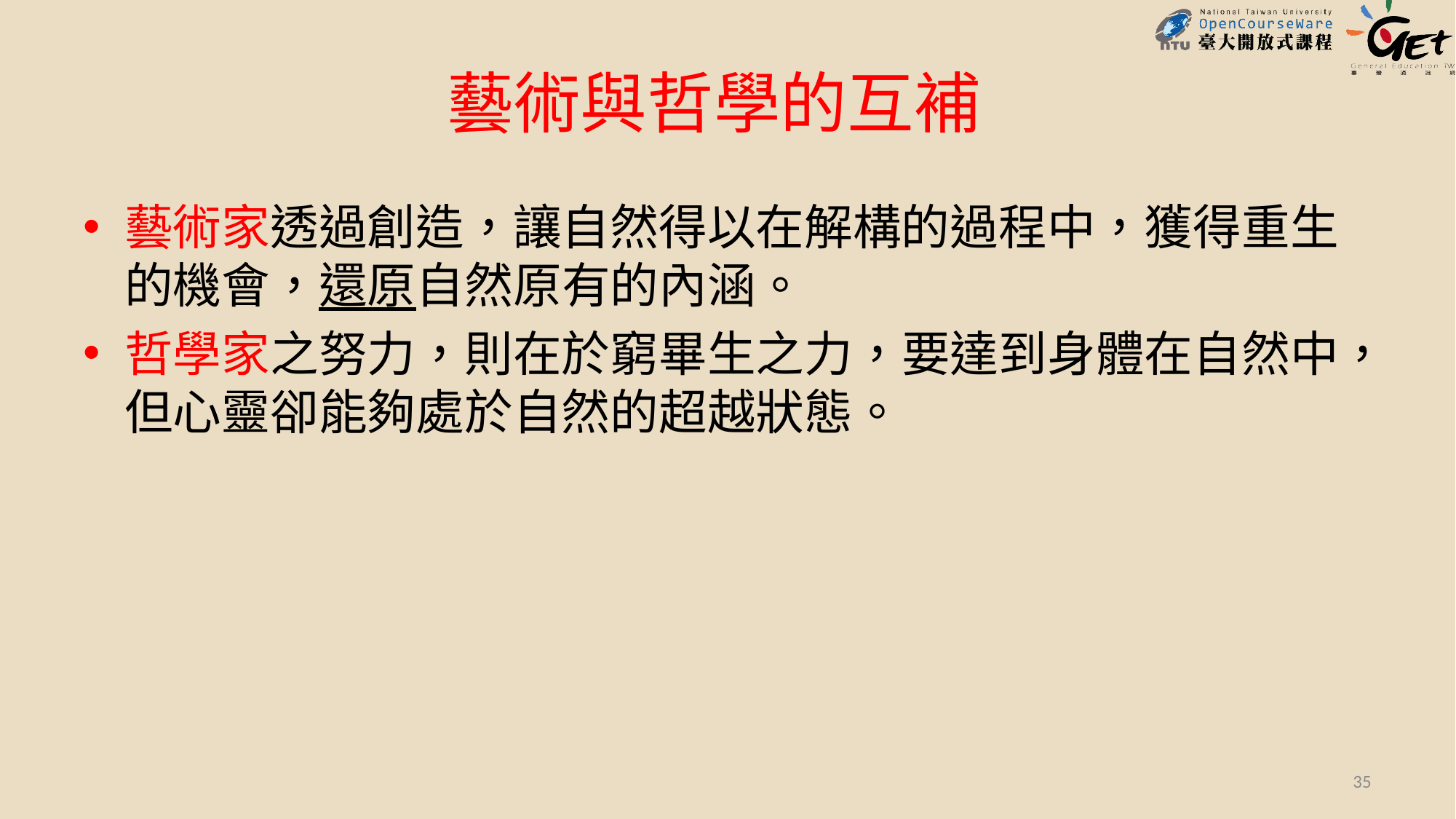

藝術與哲學的互補
藝術家透過創造，讓自然得以在解構的過程中，獲得重生的機會，還原自然原有的內涵。
哲學家之努力，則在於窮畢生之力，要達到身體在自然中，但心靈卻能夠處於自然的超越狀態。
35